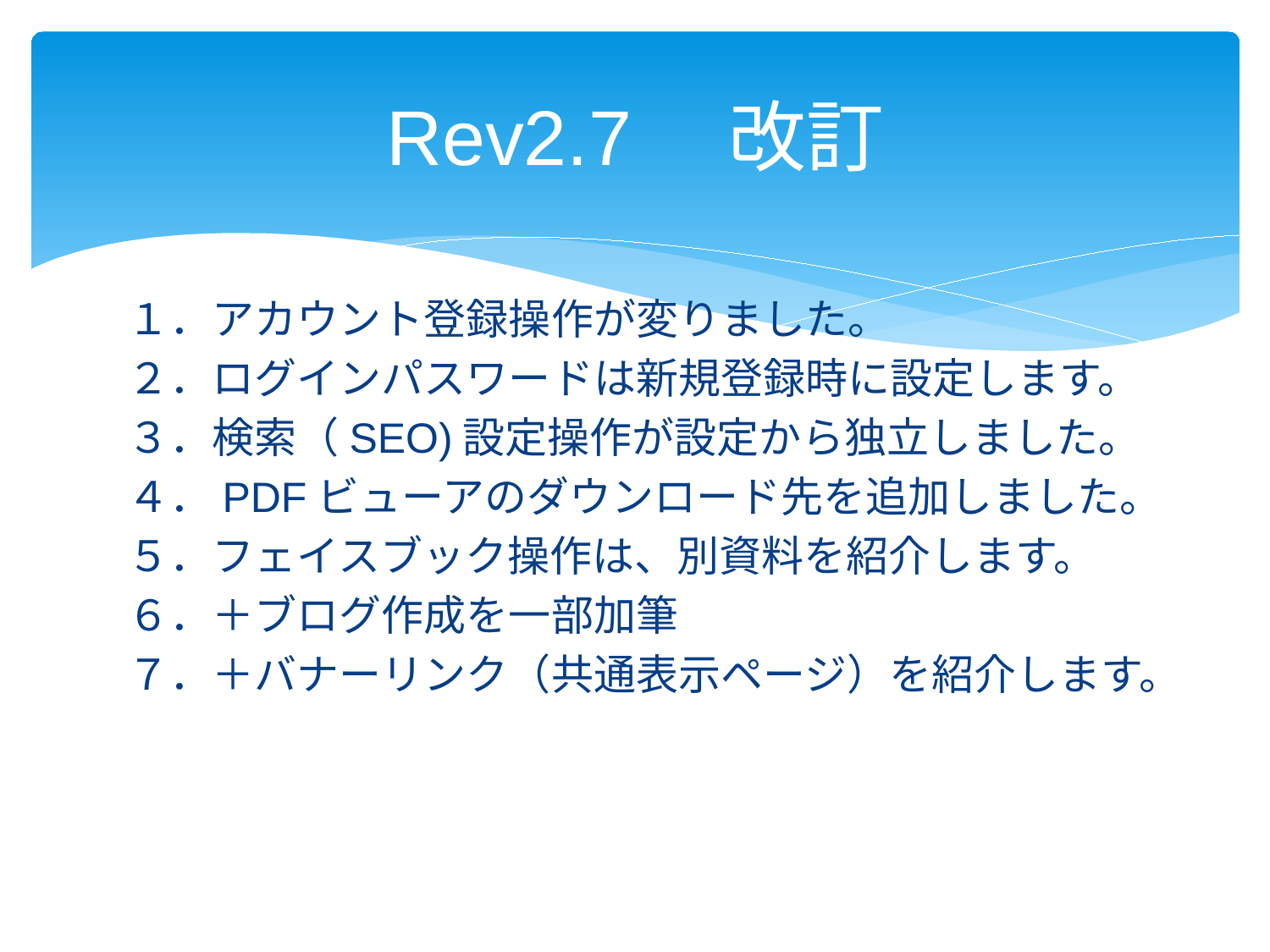

# Rev2.7　改訂
１．アカウント登録操作が変りました。
２．ログインパスワードは新規登録時に設定します。
３．検索（SEO)設定操作が設定から独立しました。
４．PDFビューアのダウンロード先を追加しました。
５．フェイスブック操作は、別資料を紹介します。
６．＋ブログ作成を一部加筆
７．＋バナーリンク（共通表示ページ）を紹介します。